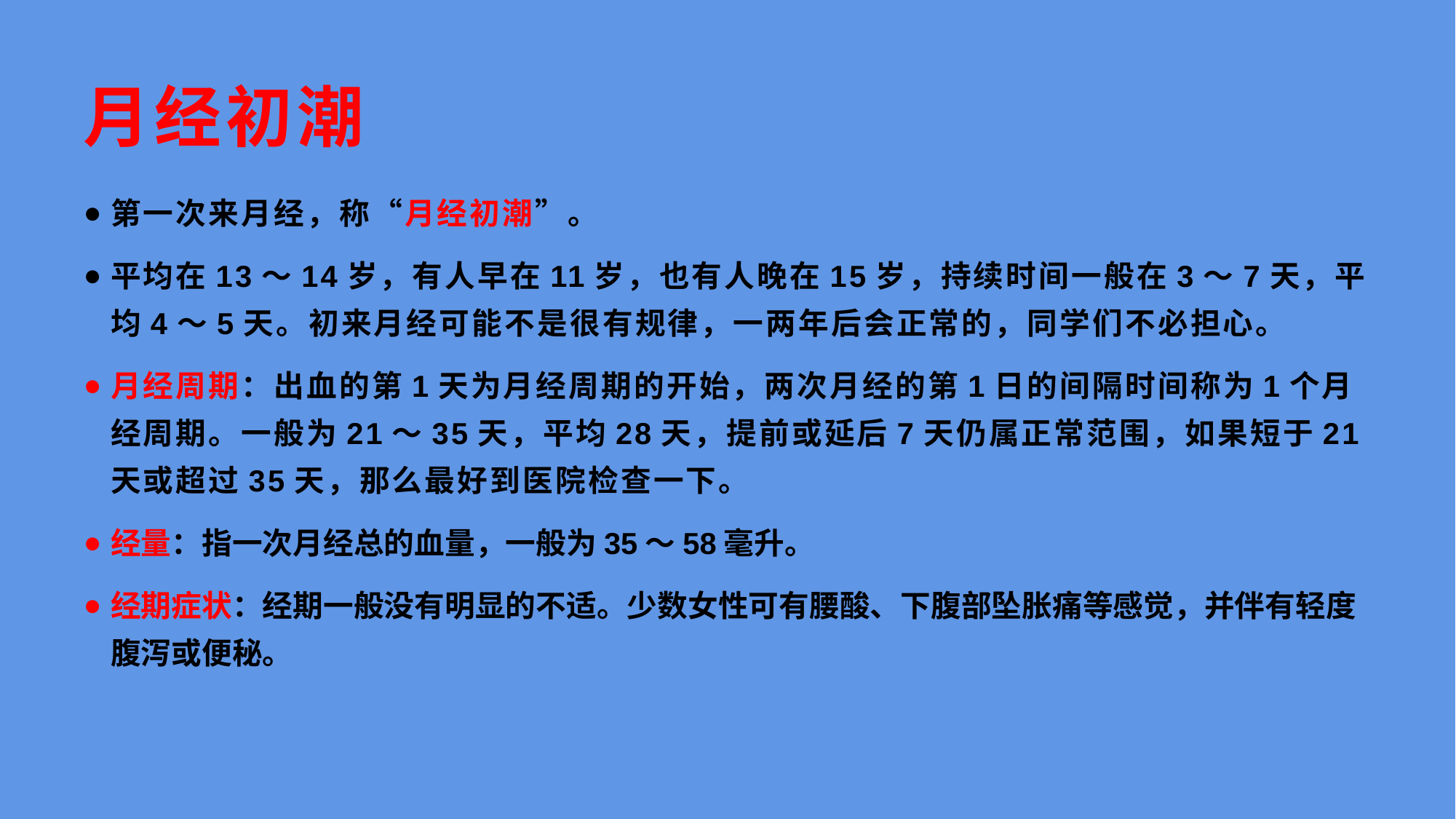

# 月经初潮
第一次来月经，称“月经初潮”。
平均在13～14岁，有人早在11岁，也有人晚在15岁，持续时间一般在3～7天，平均4～5天。初来月经可能不是很有规律，一两年后会正常的，同学们不必担心。
月经周期：出血的第1天为月经周期的开始，两次月经的第1日的间隔时间称为1个月经周期。一般为21～35天，平均28天，提前或延后7天仍属正常范围，如果短于21天或超过35天，那么最好到医院检查一下。
经量：指一次月经总的血量，一般为35～58毫升。
经期症状：经期一般没有明显的不适。少数女性可有腰酸、下腹部坠胀痛等感觉，并伴有轻度腹泻或便秘。